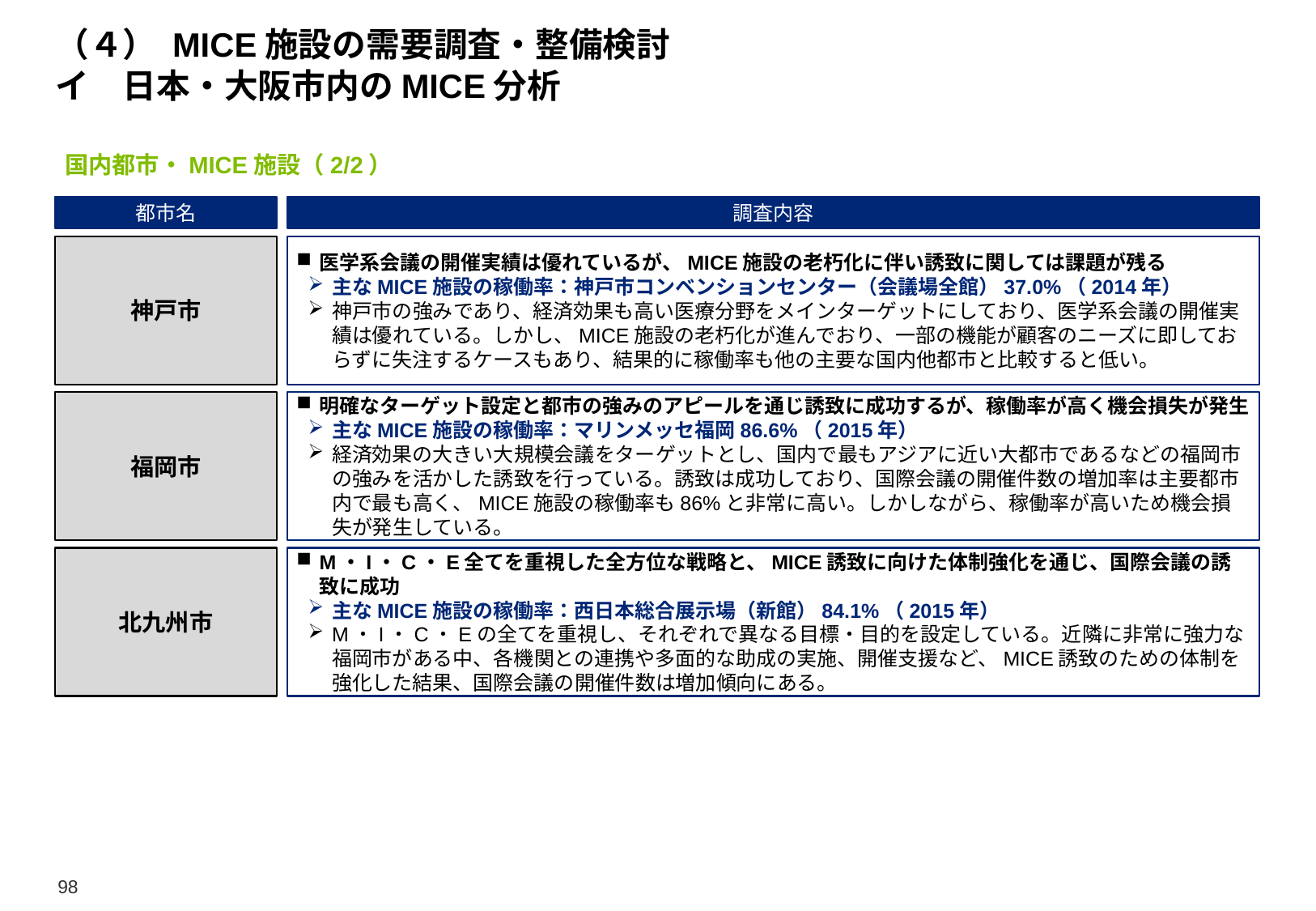

# （４） MICE施設の需要調査・整備検討 イ　日本・大阪市内のMICE分析
国内都市・MICE施設（2/2）
都市名
調査内容
神戸市
医学系会議の開催実績は優れているが、MICE施設の老朽化に伴い誘致に関しては課題が残る
主なMICE施設の稼働率：神戸市コンベンションセンター（会議場全館）37.0%（2014年）
神戸市の強みであり、経済効果も高い医療分野をメインターゲットにしており、医学系会議の開催実績は優れている。しかし、MICE施設の老朽化が進んでおり、一部の機能が顧客のニーズに即しておらずに失注するケースもあり、結果的に稼働率も他の主要な国内他都市と比較すると低い。
福岡市
明確なターゲット設定と都市の強みのアピールを通じ誘致に成功するが、稼働率が高く機会損失が発生
主なMICE施設の稼働率：マリンメッセ福岡86.6%（2015年）
経済効果の大きい大規模会議をターゲットとし、国内で最もアジアに近い大都市であるなどの福岡市の強みを活かした誘致を行っている。誘致は成功しており、国際会議の開催件数の増加率は主要都市内で最も高く、MICE施設の稼働率も86%と非常に高い。しかしながら、稼働率が高いため機会損失が発生している。
北九州市
M・I・C・E全てを重視した全方位な戦略と、MICE誘致に向けた体制強化を通じ、国際会議の誘致に成功
主なMICE施設の稼働率：西日本総合展示場（新館）84.1%（2015年）
M・I・C・Eの全てを重視し、それぞれで異なる目標・目的を設定している。近隣に非常に強力な福岡市がある中、各機関との連携や多面的な助成の実施、開催支援など、MICE誘致のための体制を強化した結果、国際会議の開催件数は増加傾向にある。
98